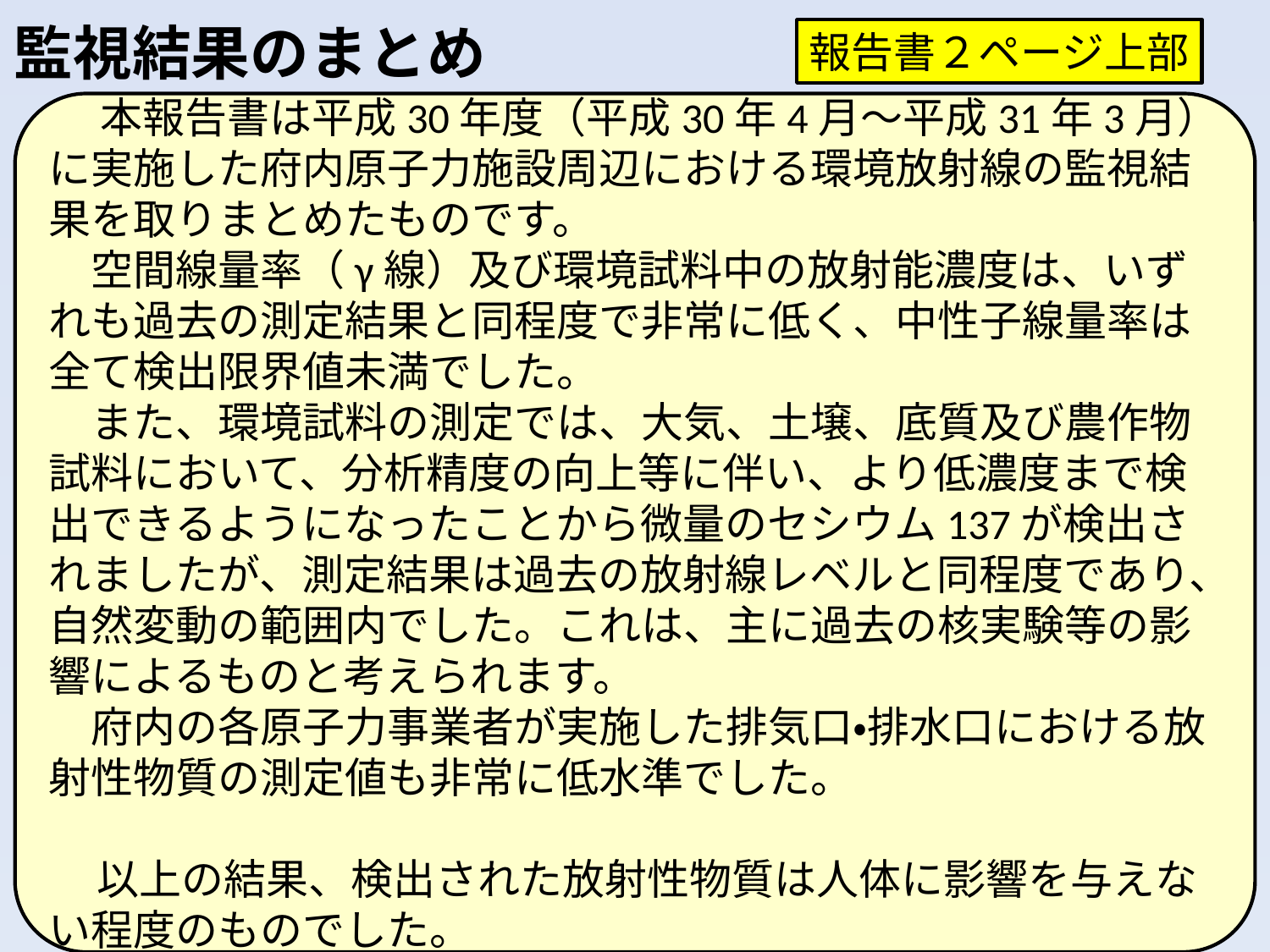

監視結果のまとめ
報告書２ページ上部
　 本報告書は平成30年度（平成30年4月～平成31年3月）に実施した府内原子力施設周辺における環境放射線の監視結果を取りまとめたものです。
　空間線量率（γ線）及び環境試料中の放射能濃度は、いずれも過去の測定結果と同程度で非常に低く、中性子線量率は全て検出限界値未満でした。
　また、環境試料の測定では、大気、土壌、底質及び農作物試料において、分析精度の向上等に伴い、より低濃度まで検出できるようになったことから微量のセシウム137が検出されましたが、測定結果は過去の放射線レベルと同程度であり、自然変動の範囲内でした。これは、主に過去の核実験等の影響によるものと考えられます。
　府内の各原子力事業者が実施した排気口・排水口における放射性物質の測定値も非常に低水準でした。
    以上の結果、検出された放射性物質は人体に影響を与えない程度のものでした。